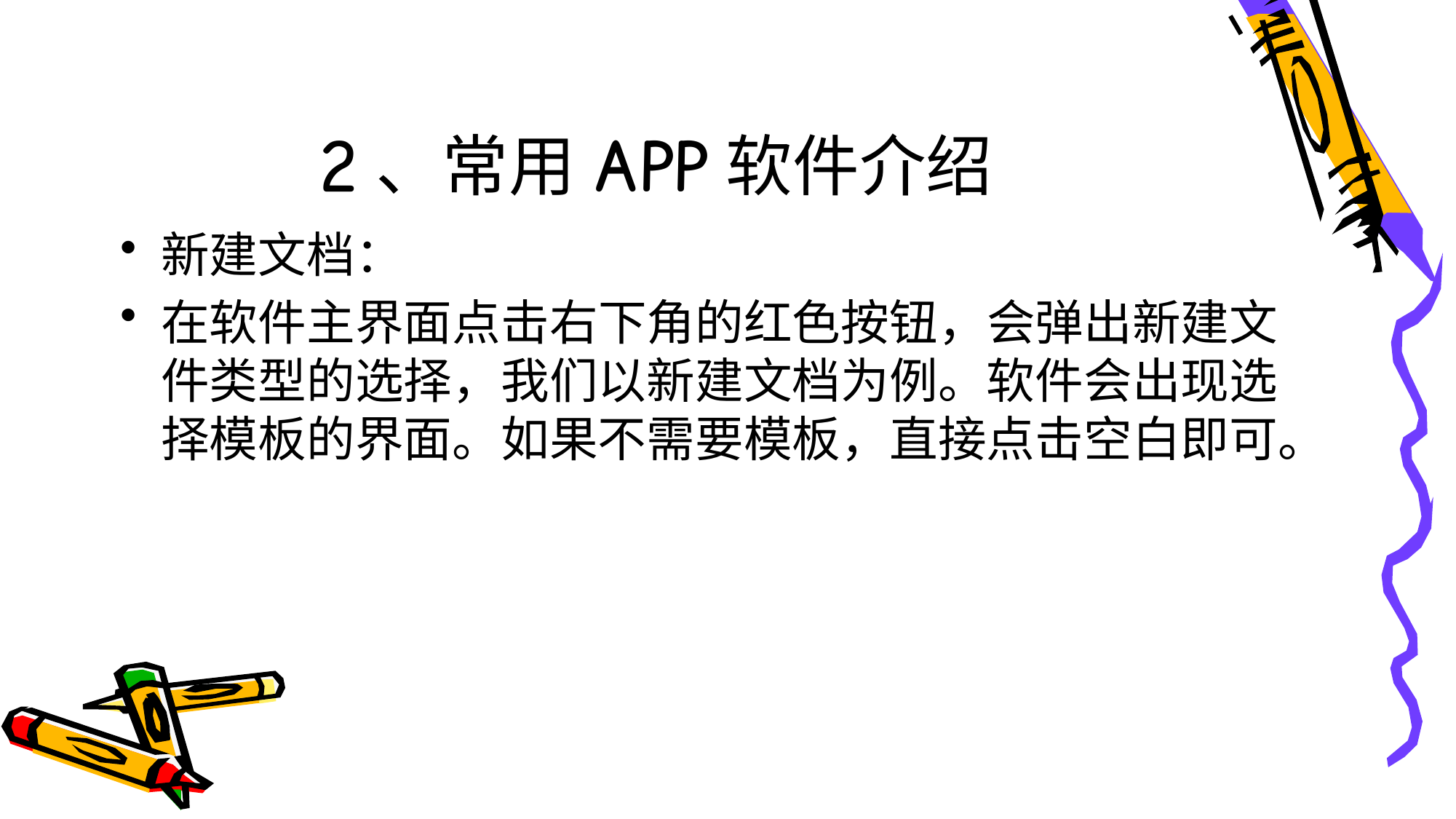

# 2、常用APP软件介绍
新建文档：
在软件主界面点击右下角的红色按钮，会弹出新建文件类型的选择，我们以新建文档为例。软件会出现选择模板的界面。如果不需要模板，直接点击空白即可。